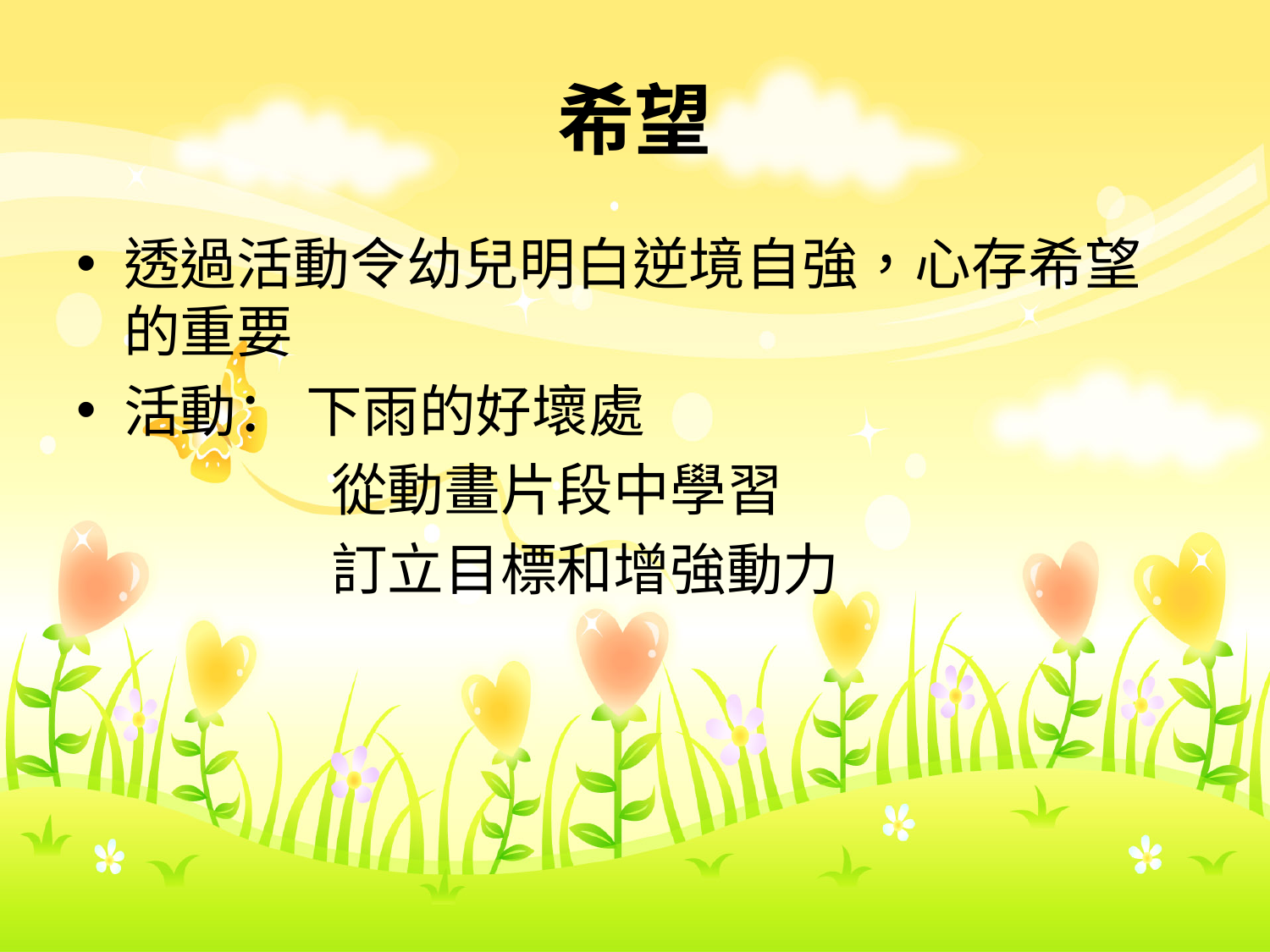

# 希望
透過活動令幼兒明白逆境自強，心存希望的重要
活動： 下雨的好壞處
                   從動畫片段中學習
                   訂立目標和增強動力